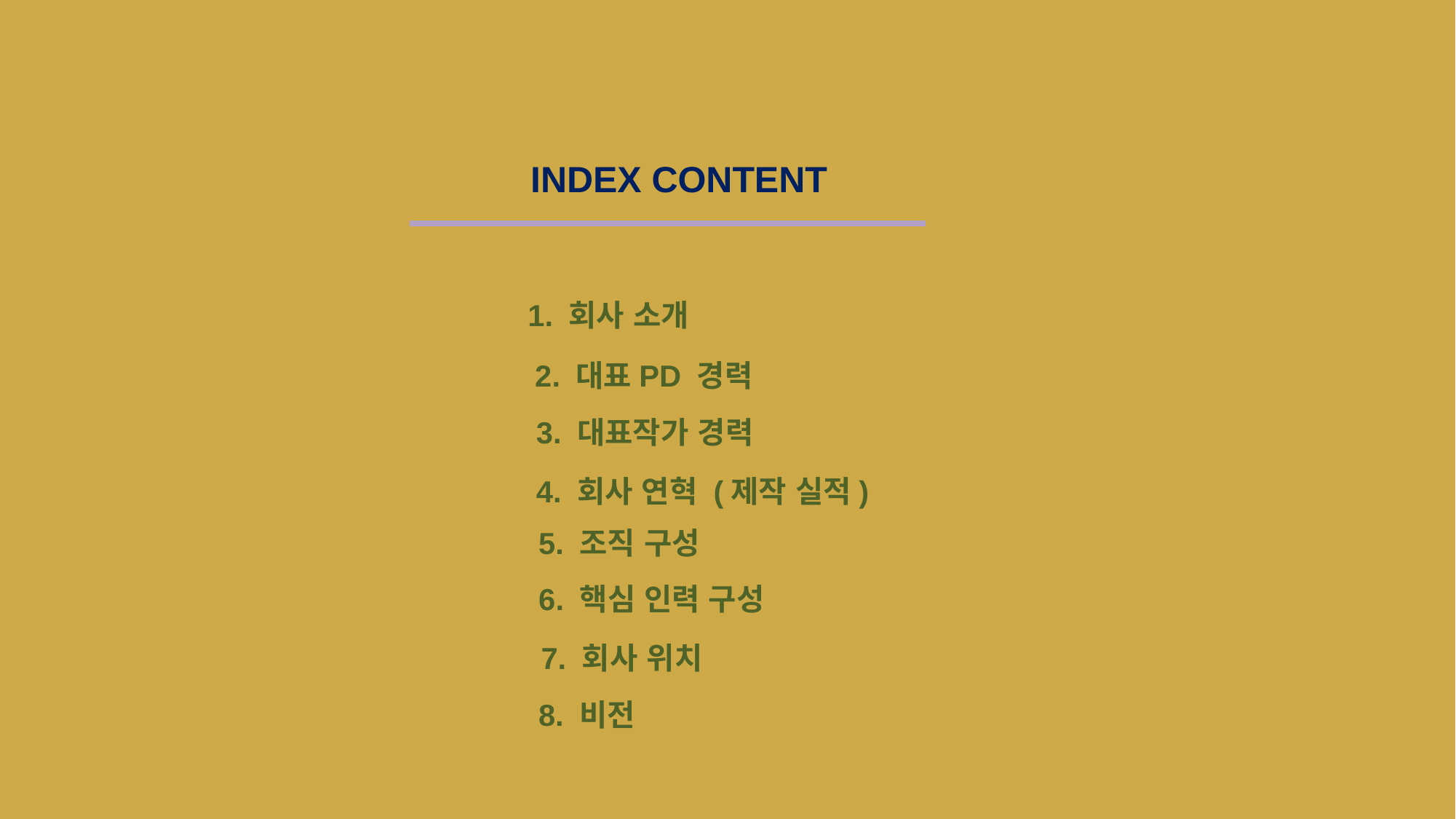

INDEX CONTENT

1. 회사 소개
2. 대표PD 경력
3. 대표작가 경력
4. 회사 연혁 (제작 실적)
5. 조직 구성

6. 핵심 인력 구성
7. 회사 위치
8. 비전